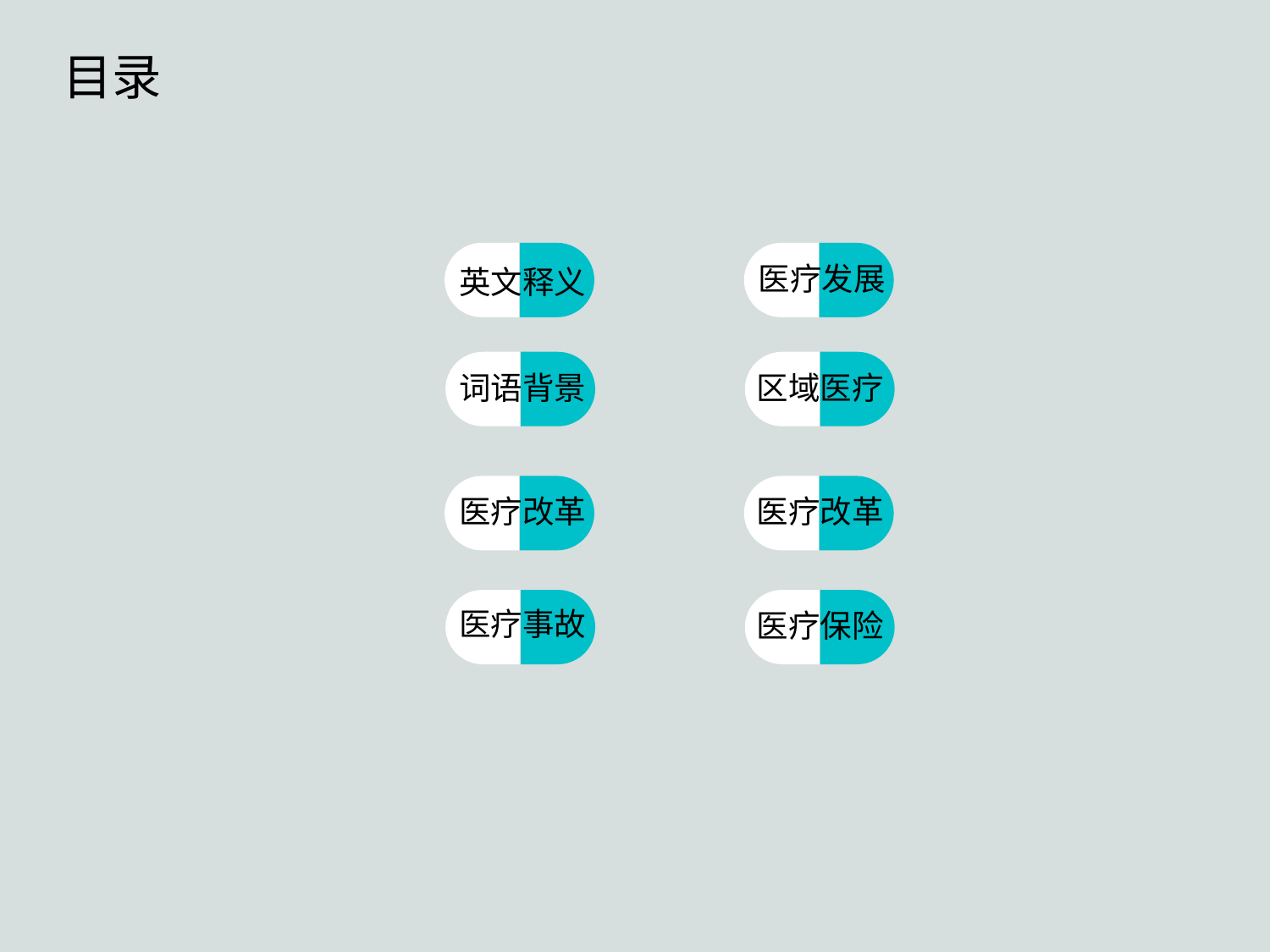

目录

医疗发展
英文释义
点击添加文本

词语背景
区域医疗
点击添加文本

医疗改革
医疗改革
点击添加文本

医疗事故
医疗保险
点击添加文本